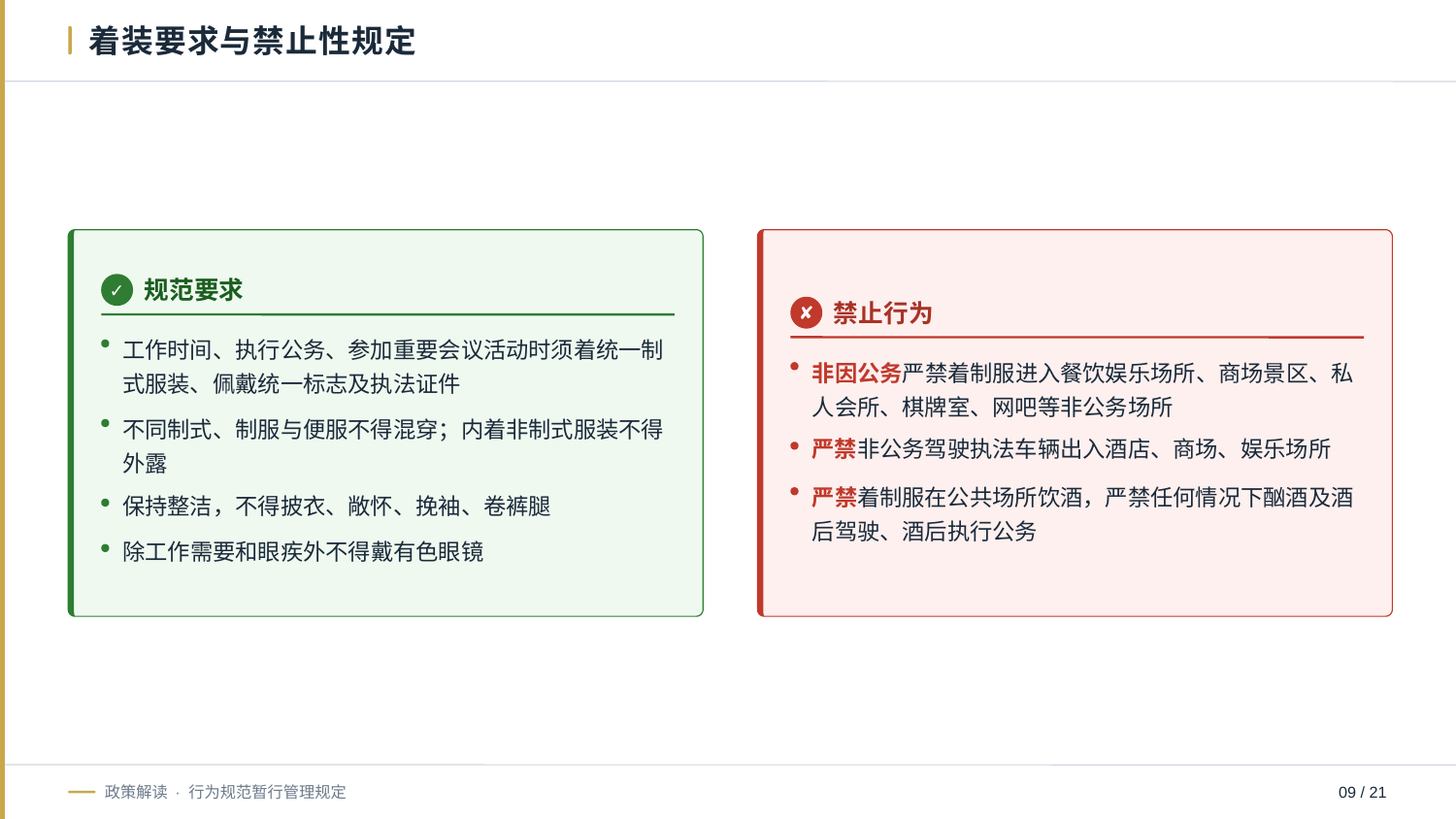

着装要求与禁止性规定

规范要求
✓

禁止行为
✘

工作时间、执行公务、参加重要会议活动时须着统一制式服装、佩戴统一标志及执法证件

非因公务严禁着制服进入餐饮娱乐场所、商场景区、私人会所、棋牌室、网吧等非公务场所

不同制式、制服与便服不得混穿；内着非制式服装不得外露

严禁非公务驾驶执法车辆出入酒店、商场、娱乐场所

严禁着制服在公共场所饮酒，严禁任何情况下酗酒及酒后驾驶、酒后执行公务

保持整洁，不得披衣、敞怀、挽袖、卷裤腿

除工作需要和眼疾外不得戴有色眼镜

政策解读 · 行为规范暂行管理规定
09 / 21